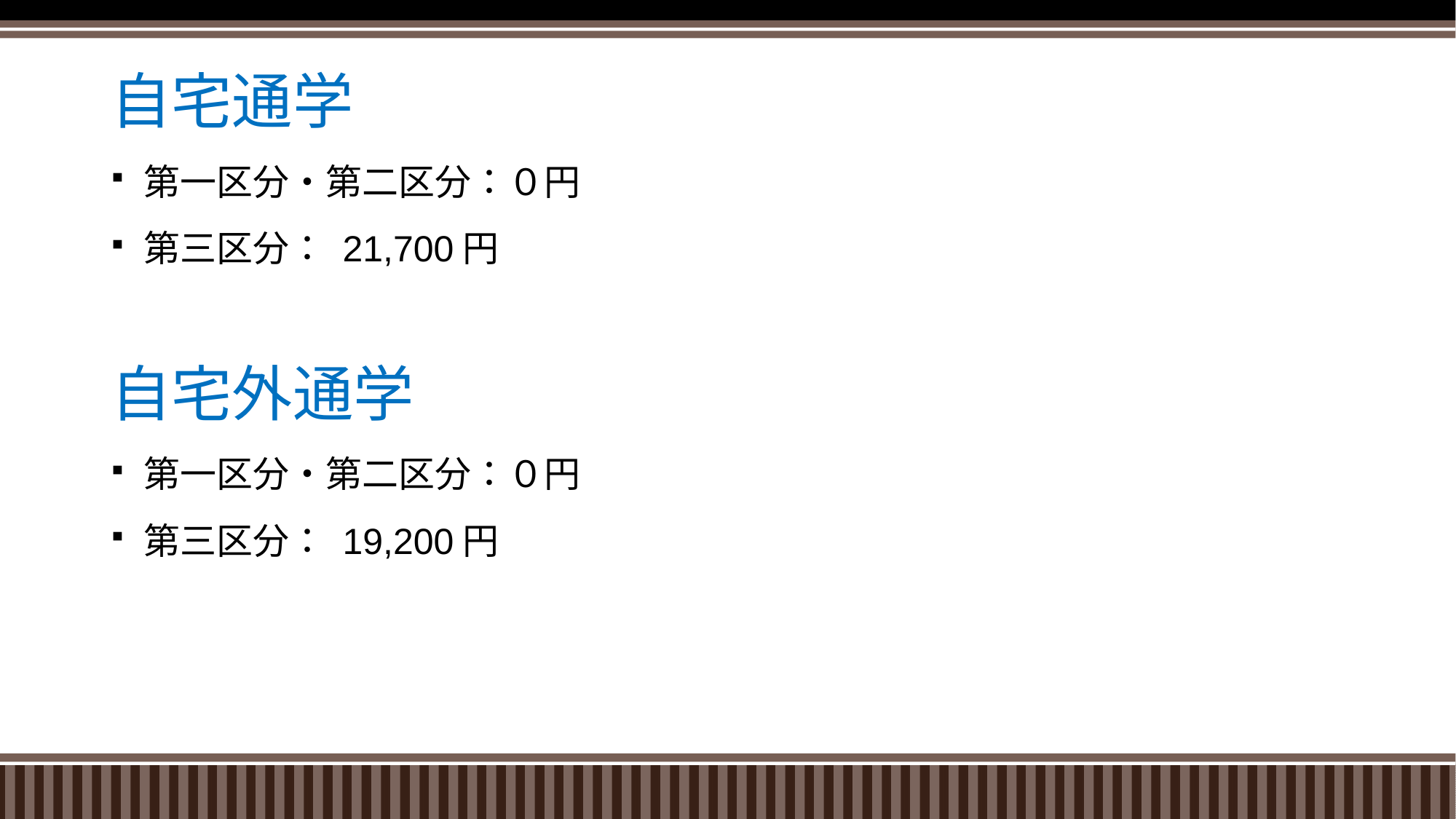

自宅通学
第一区分・第二区分：０円
第三区分： 21,700円

自宅外通学
第一区分・第二区分：０円
第三区分： 19,200円